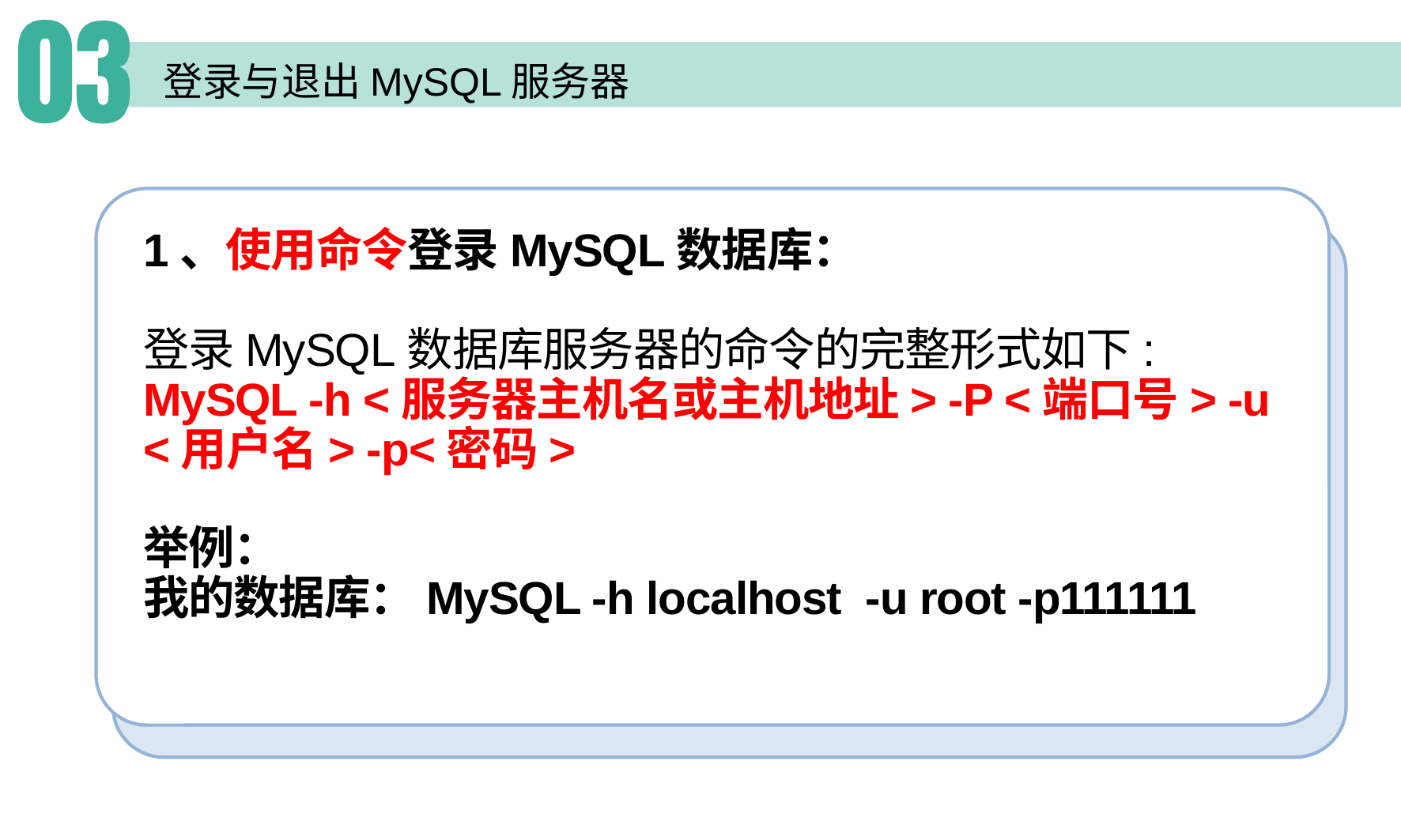

03

  登录与退出MySQL服务器

1、使用命令登录MySQL数据库：

登录MySQL数据库服务器的命令的完整形式如下:
MySQL -h <服务器主机名或主机地址> -P <端口号> -u <用户名> -p<密码>

举例：
我的数据库：MySQL -h localhost  -u root -p111111